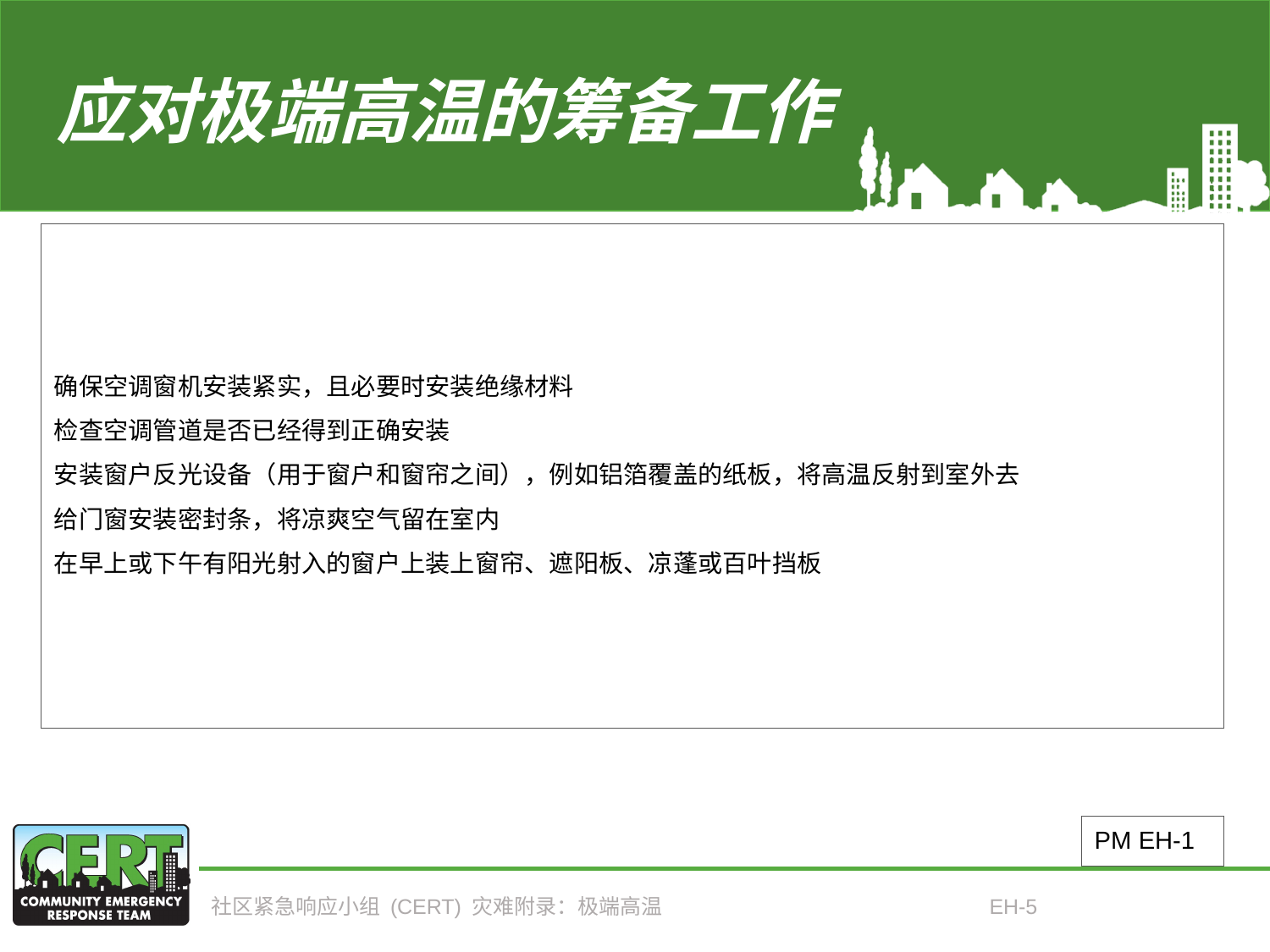

# 应对极端高温的筹备工作
确保空调窗机安装紧实，且必要时安装绝缘材料
检查空调管道是否已经得到正确安装
安装窗户反光设备（用于窗户和窗帘之间），例如铝箔覆盖的纸板，将高温反射到室外去
给门窗安装密封条，将凉爽空气留在室内
在早上或下午有阳光射入的窗户上装上窗帘、遮阳板、凉蓬或百叶挡板
PM EH-1
社区紧急响应小组 (CERT) 灾难附录：极端高温
EH-5